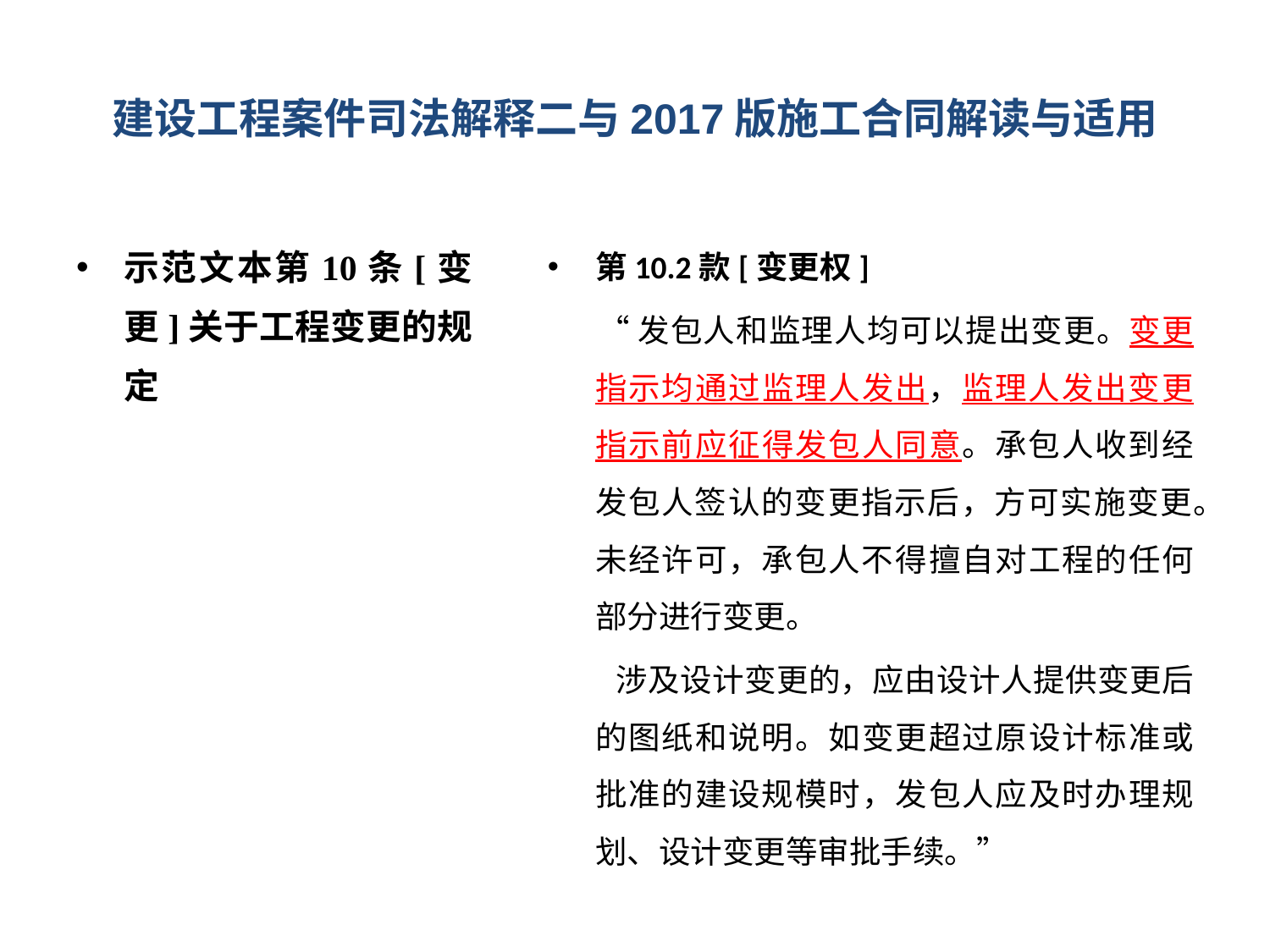

# 建设工程案件司法解释二与2017版施工合同解读与适用
示范文本第10条[变更]关于工程变更的规定

第10.2款[变更权]
      “发包人和监理人均可以提出变更。变更指示均通过监理人发出，监理人发出变更指示前应征得发包人同意。承包人收到经发包人签认的变更指示后，方可实施变更。未经许可，承包人不得擅自对工程的任何部分进行变更。
        涉及设计变更的，应由设计人提供变更后的图纸和说明。如变更超过原设计标准或批准的建设规模时，发包人应及时办理规划、设计变更等审批手续。”

49